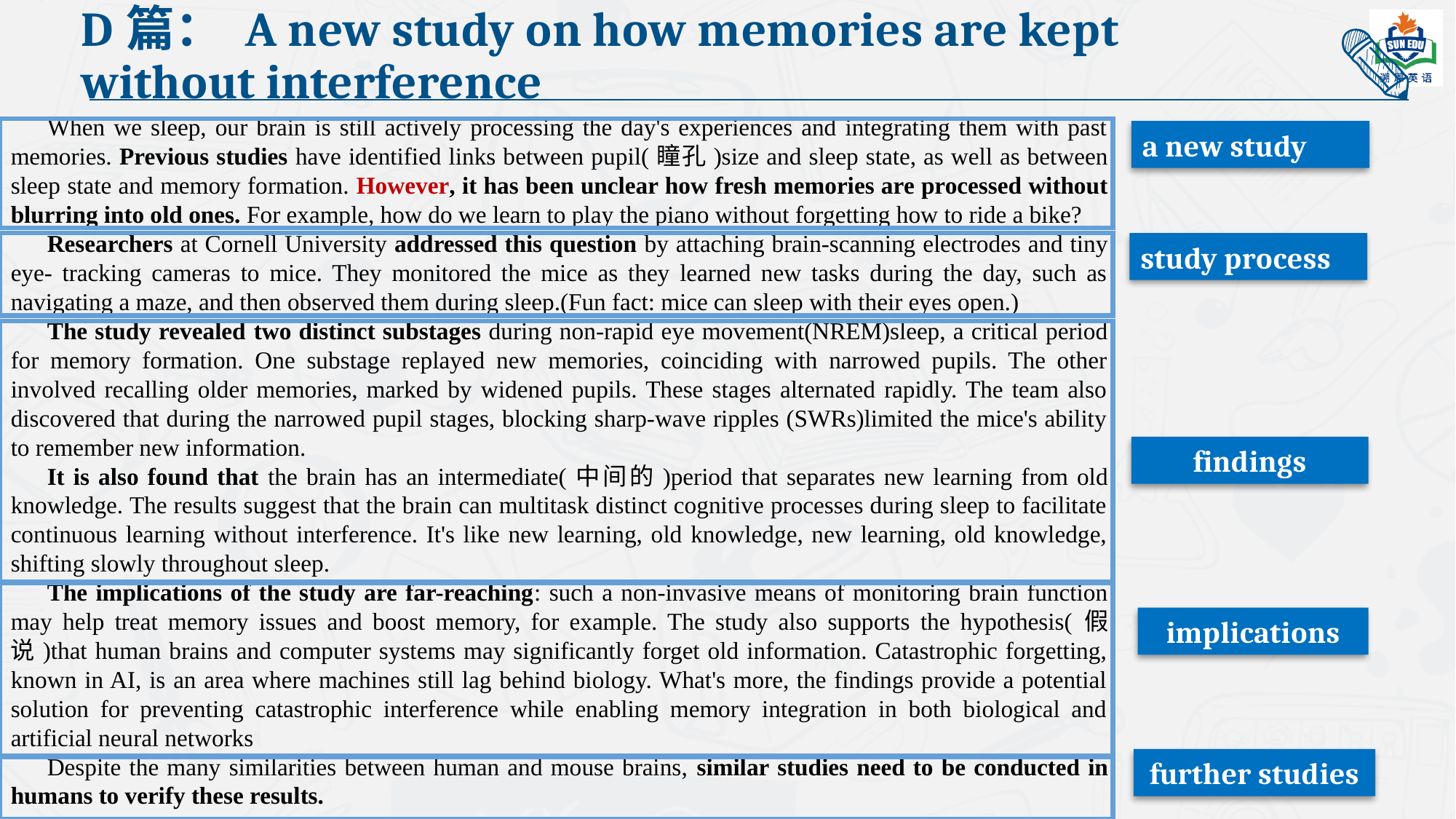

D篇： A new study on how memories are kept without interference
When we sleep, our brain is still actively processing the day's experiences and integrating them with past memories. Previous studies have identified links between pupil(瞳孔)size and sleep state, as well as between sleep state and memory formation. However, it has been unclear how fresh memories are processed without blurring into old ones. For example, how do we learn to play the piano without forgetting how to ride a bike?
Researchers at Cornell University addressed this question by attaching brain-scanning electrodes and tiny eye- tracking cameras to mice. They monitored the mice as they learned new tasks during the day, such as navigating a maze, and then observed them during sleep.(Fun fact: mice can sleep with their eyes open.)
The study revealed two distinct substages during non-rapid eye movement(NREM)sleep, a critical period for memory formation. One substage replayed new memories, coinciding with narrowed pupils. The other involved recalling older memories, marked by widened pupils. These stages alternated rapidly. The team also discovered that during the narrowed pupil stages, blocking sharp-wave ripples (SWRs)limited the mice's ability to remember new information.
It is also found that the brain has an intermediate(中间的)period that separates new learning from old knowledge. The results suggest that the brain can multitask distinct cognitive processes during sleep to facilitate continuous learning without interference. It's like new learning, old knowledge, new learning, old knowledge, shifting slowly throughout sleep.
The implications of the study are far-reaching: such a non-invasive means of monitoring brain function may help treat memory issues and boost memory, for example. The study also supports the hypothesis(假说)that human brains and computer systems may significantly forget old information. Catastrophic forgetting, known in AI, is an area where machines still lag behind biology. What's more, the findings provide a potential solution for preventing catastrophic interference while enabling memory integration in both biological and artificial neural networks
Despite the many similarities between human and mouse brains, similar studies need to be conducted in humans to verify these results.

a new study
study process

findings

implications
further studies